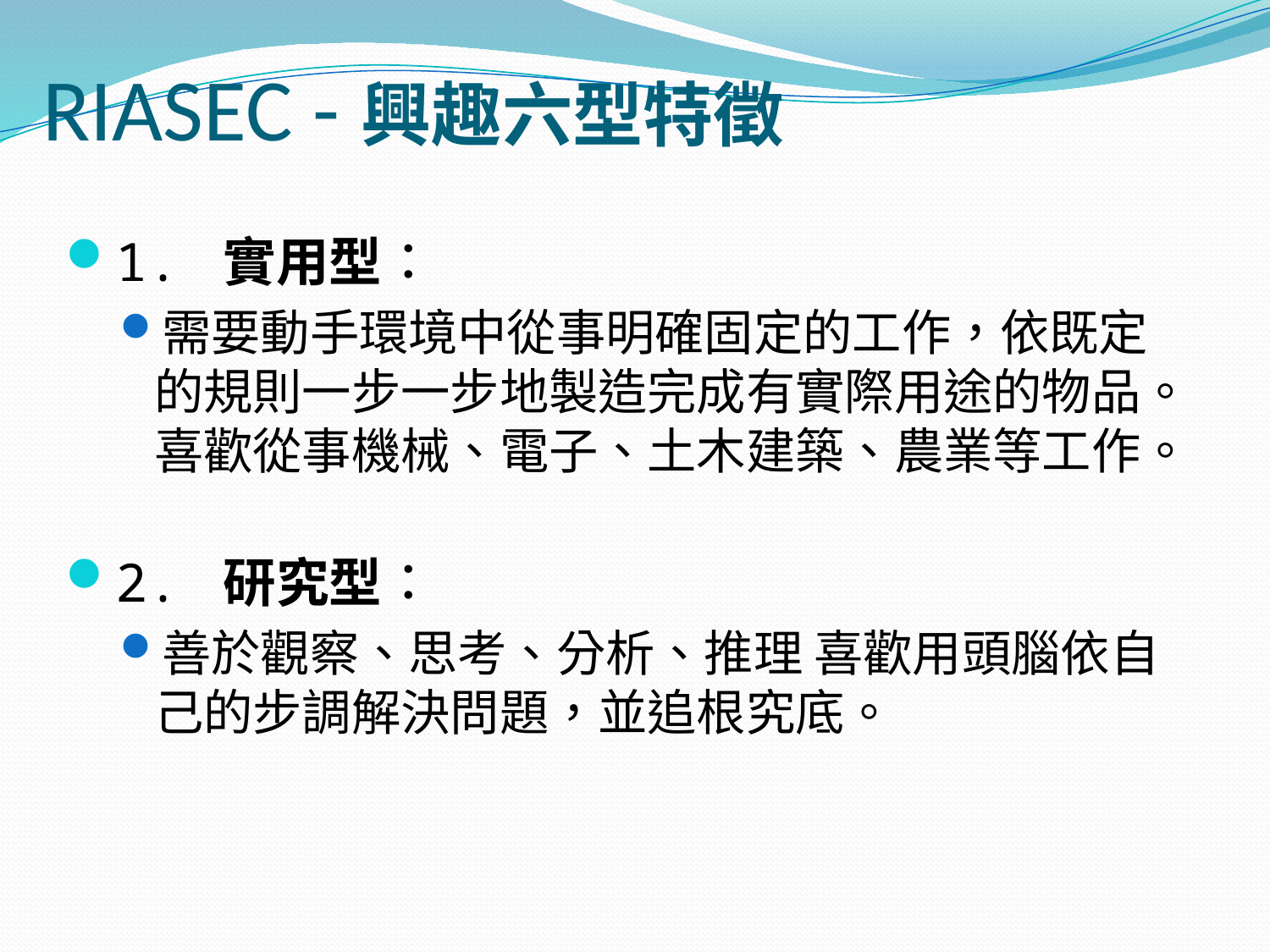

# RIASEC -興趣六型特徵
1. 實用型：
需要動手環境中從事明確固定的工作，依既定的規則一步一步地製造完成有實際用途的物品。喜歡從事機械、電子、土木建築、農業等工作。
2. 研究型：
善於觀察、思考、分析、推理 喜歡用頭腦依自己的步調解決問題，並追根究底。